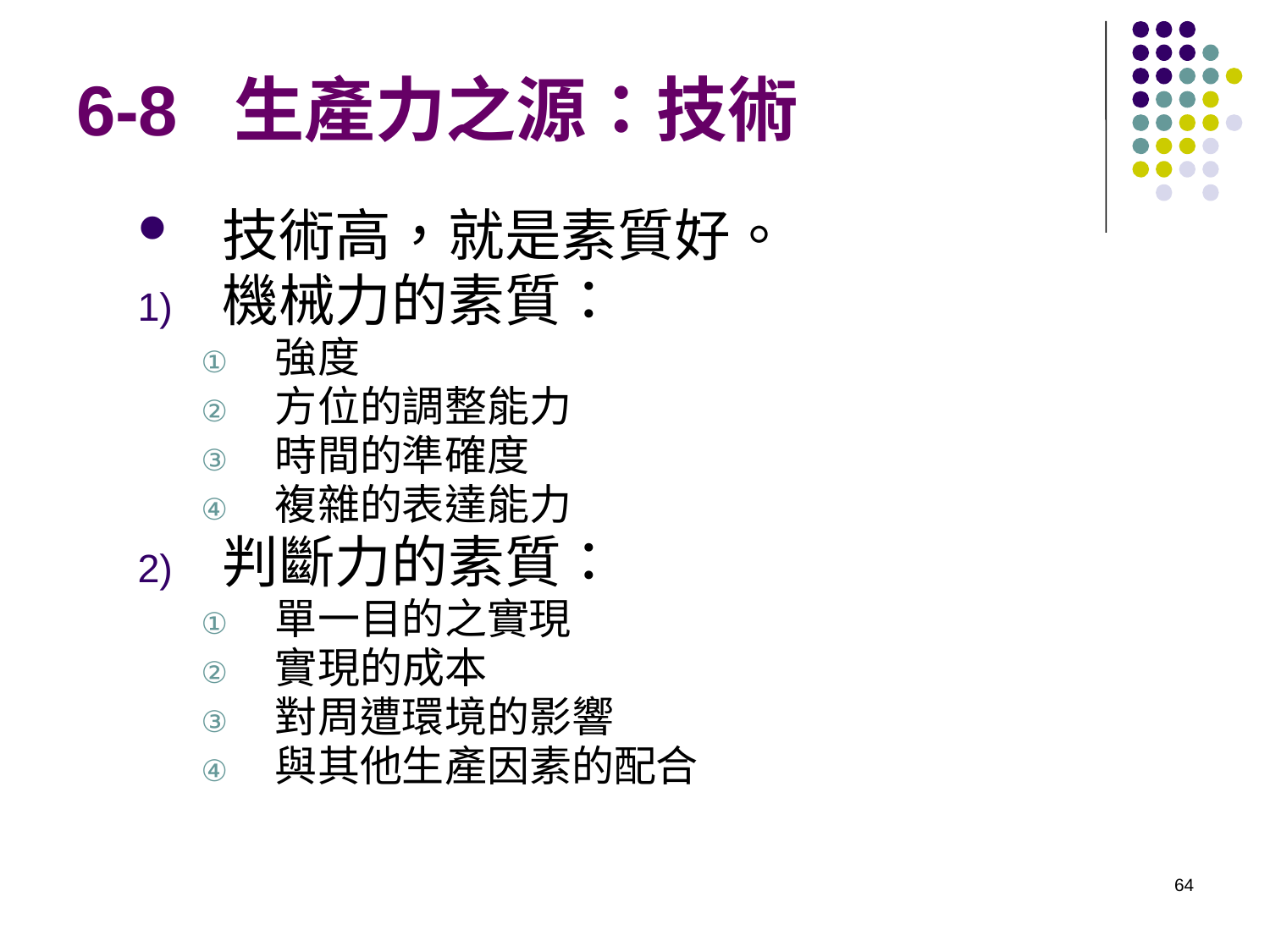

# 6-8  生產力之源：技術
技術高，就是素質好。
機械力的素質：
強度
方位的調整能力
時間的準確度
複雜的表達能力
判斷力的素質：
單一目的之實現
實現的成本
對周遭環境的影響
與其他生產因素的配合
64